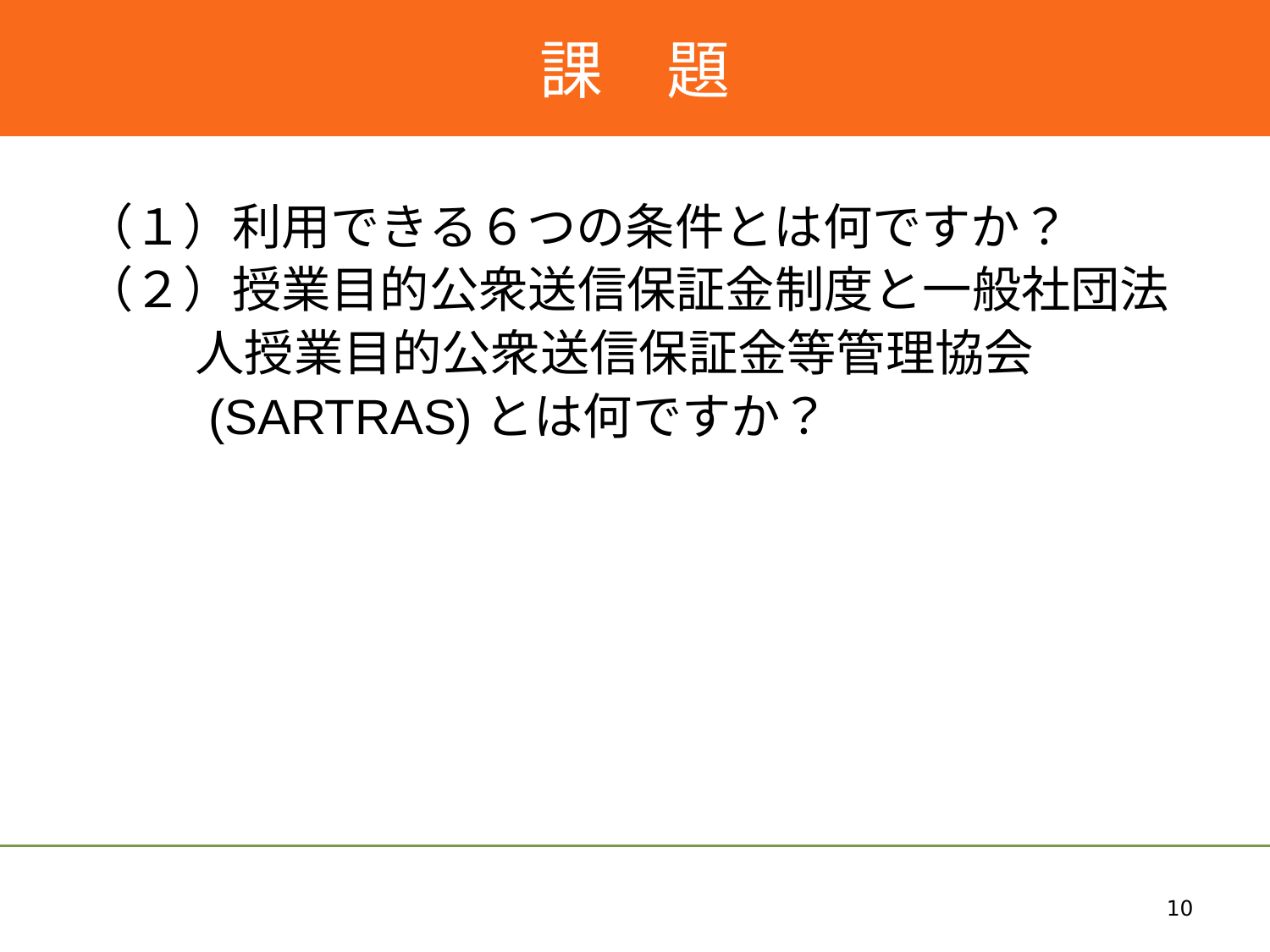

# 課　題

（１）利用できる６つの条件とは何ですか？
（２）授業目的公衆送信保証金制度と一般社団法
         人授業目的公衆送信保証金等管理協会
         (SARTRAS)とは何ですか？
10